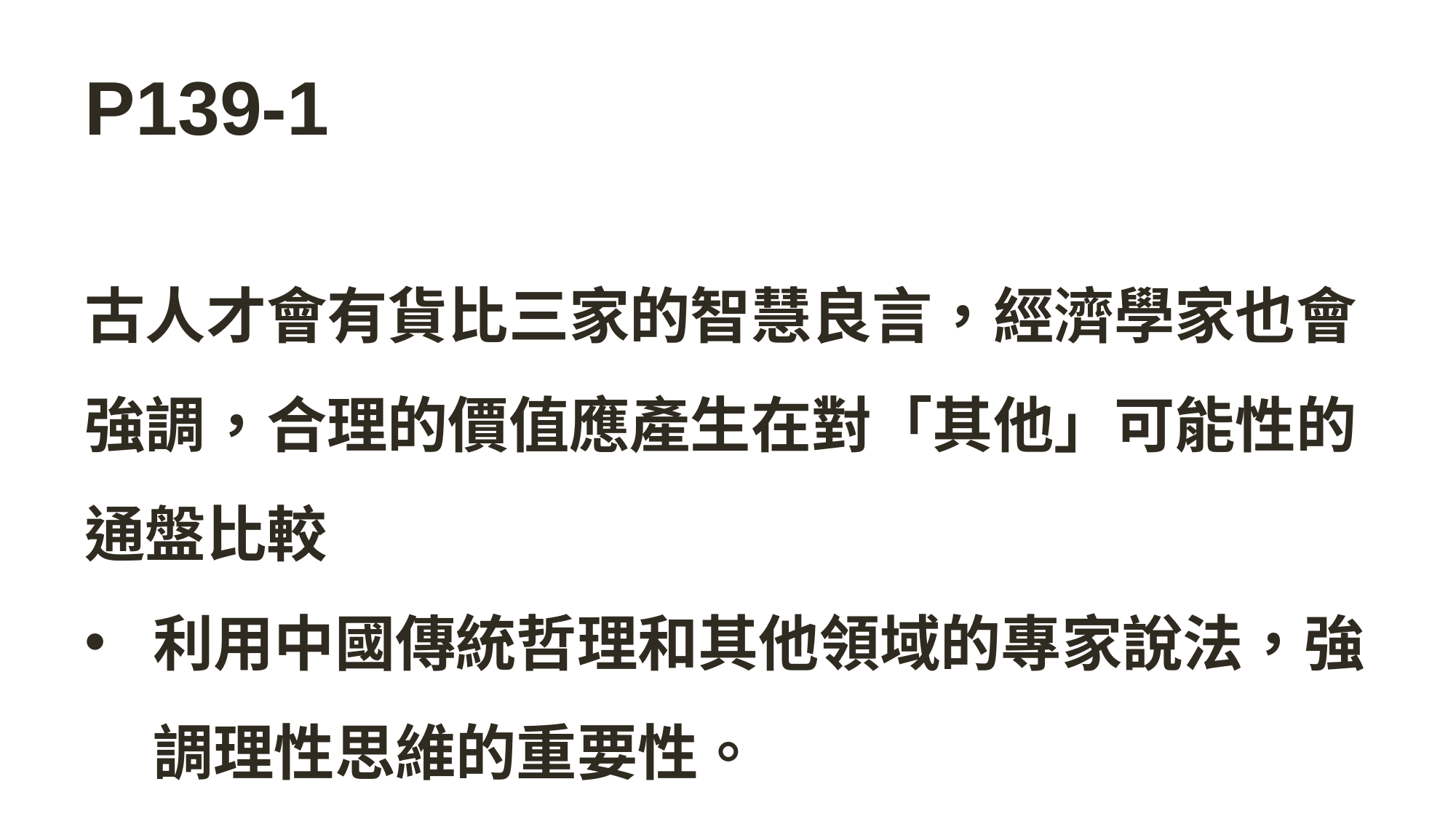

P139-1
古人才會有貨比三家的智慧良言，經濟學家也會強調，合理的價值應產生在對「其他」可能性的通盤比較
利用中國傳統哲理和其他領域的專家說法，強調理性思維的重要性。